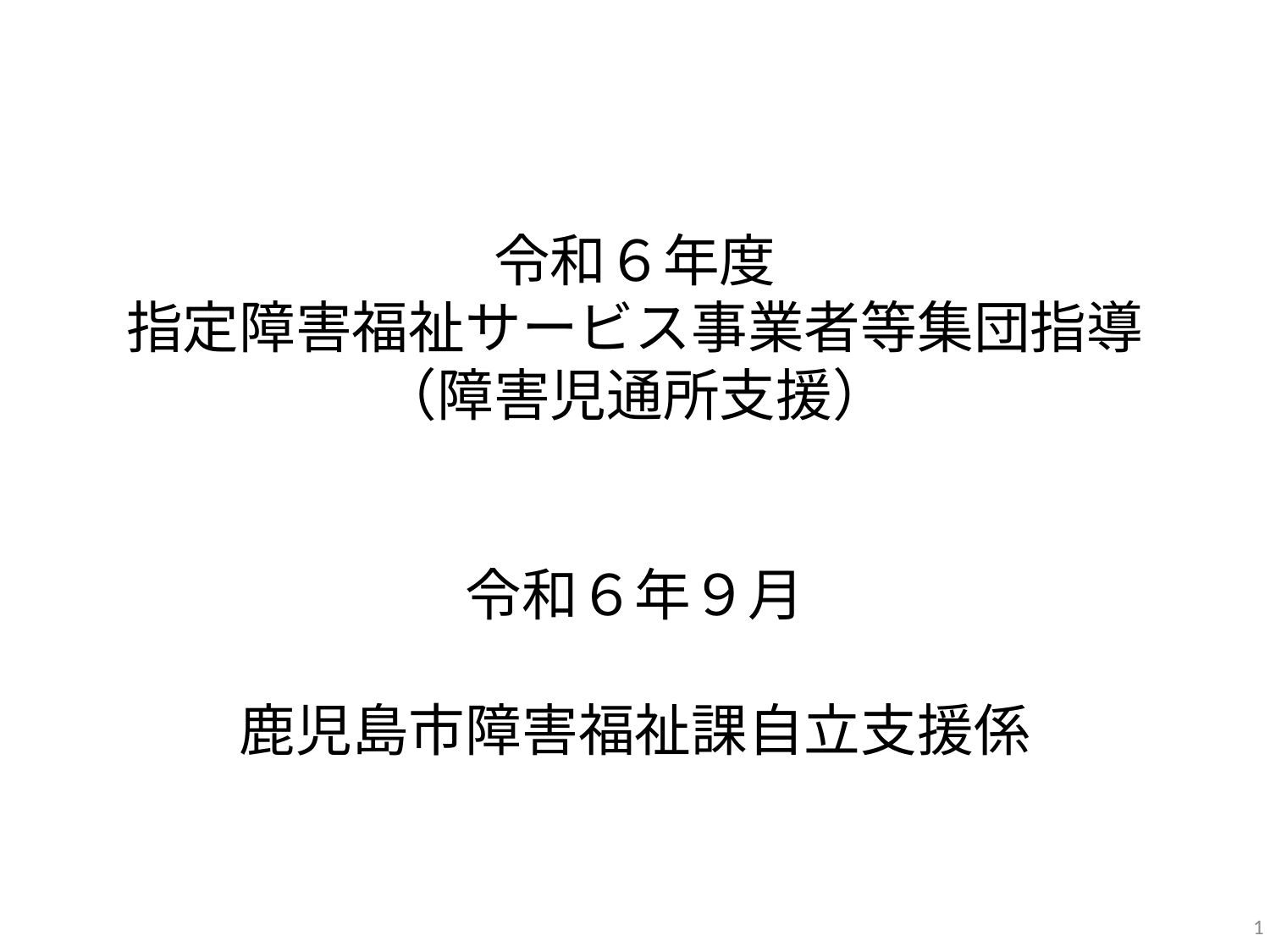

# 令和６年度 指定障害福祉サービス事業者等集団指導 （障害児通所支援）
令和６年９月
鹿児島市障害福祉課自立支援係
1